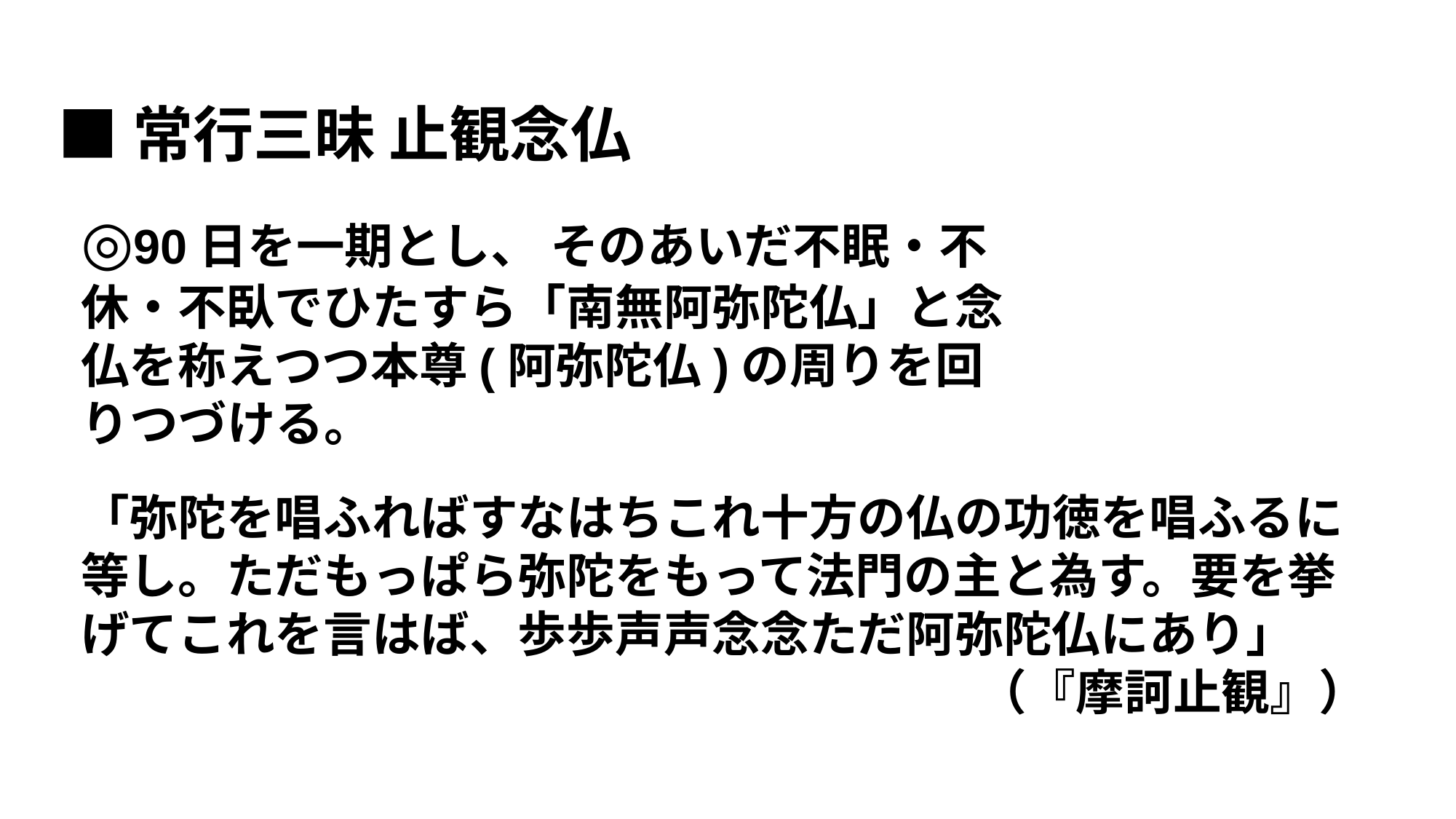

■常行三昧 止観念仏
◎90日を一期とし、 そのあいだ不眠・不休・不臥でひたすら「南無阿弥陀仏」と念仏を称えつつ本尊(阿弥陀仏)の周りを回りつづける。
「弥陀を唱ふればすなはちこれ十方の仏の功徳を唱ふるに等し。ただもっぱら弥陀をもって法門の主と為す。要を挙げてこれを言はば、歩歩声声念念ただ阿弥陀仏にあり」
（『摩訶止観』）